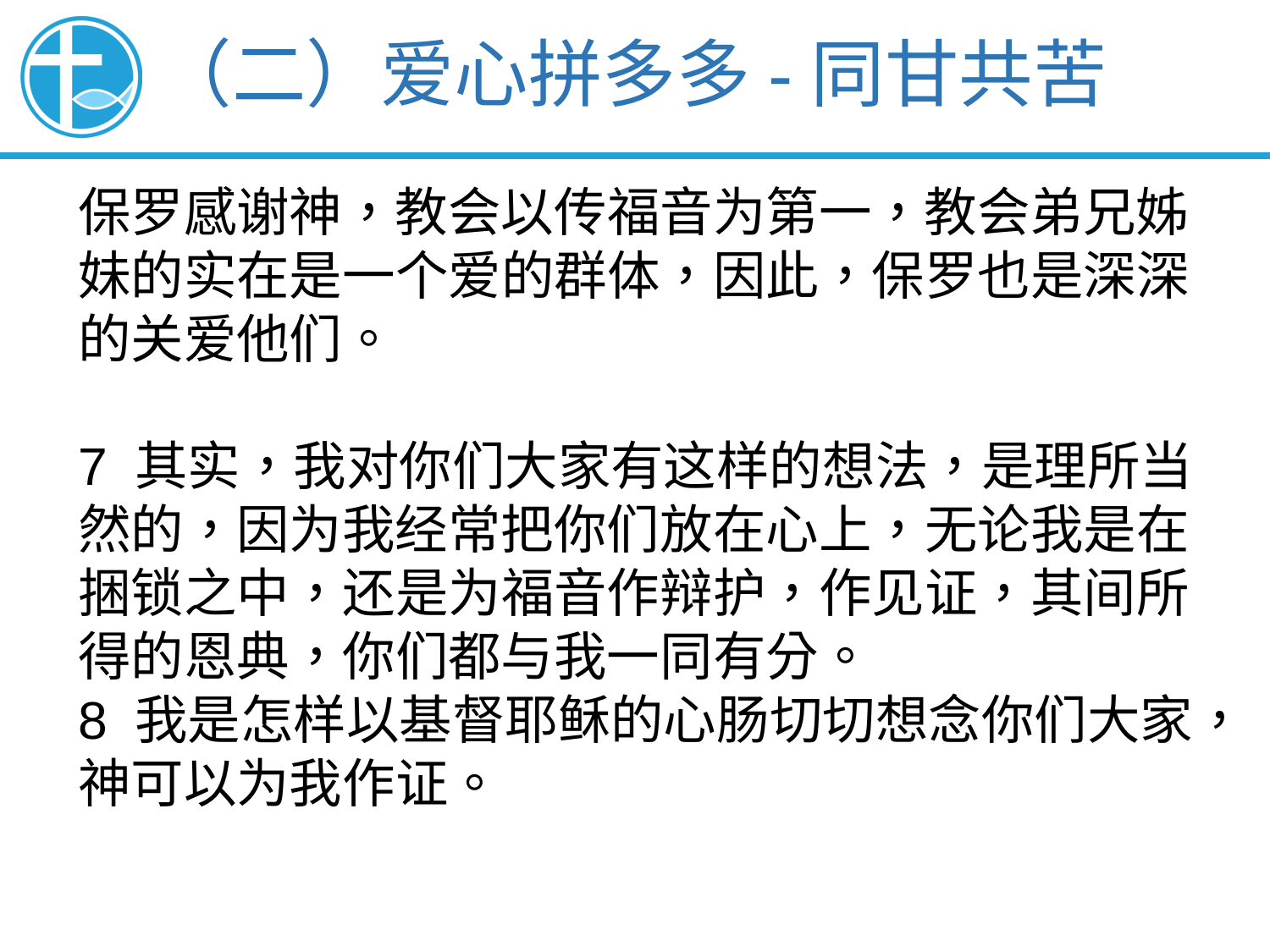

（二）爱心拼多多-同甘共苦
保罗感谢神，教会以传福音为第一，教会弟兄姊妹的实在是一个爱的群体，因此，保罗也是深深的关爱他们。

7 其实，我对你们大家有这样的想法，是理所当然的，因为我经常把你们放在心上，无论我是在捆锁之中，还是为福音作辩护，作见证，其间所得的恩典，你们都与我一同有分。
8 我是怎样以基督耶稣的心肠切切想念你们大家，神可以为我作证。